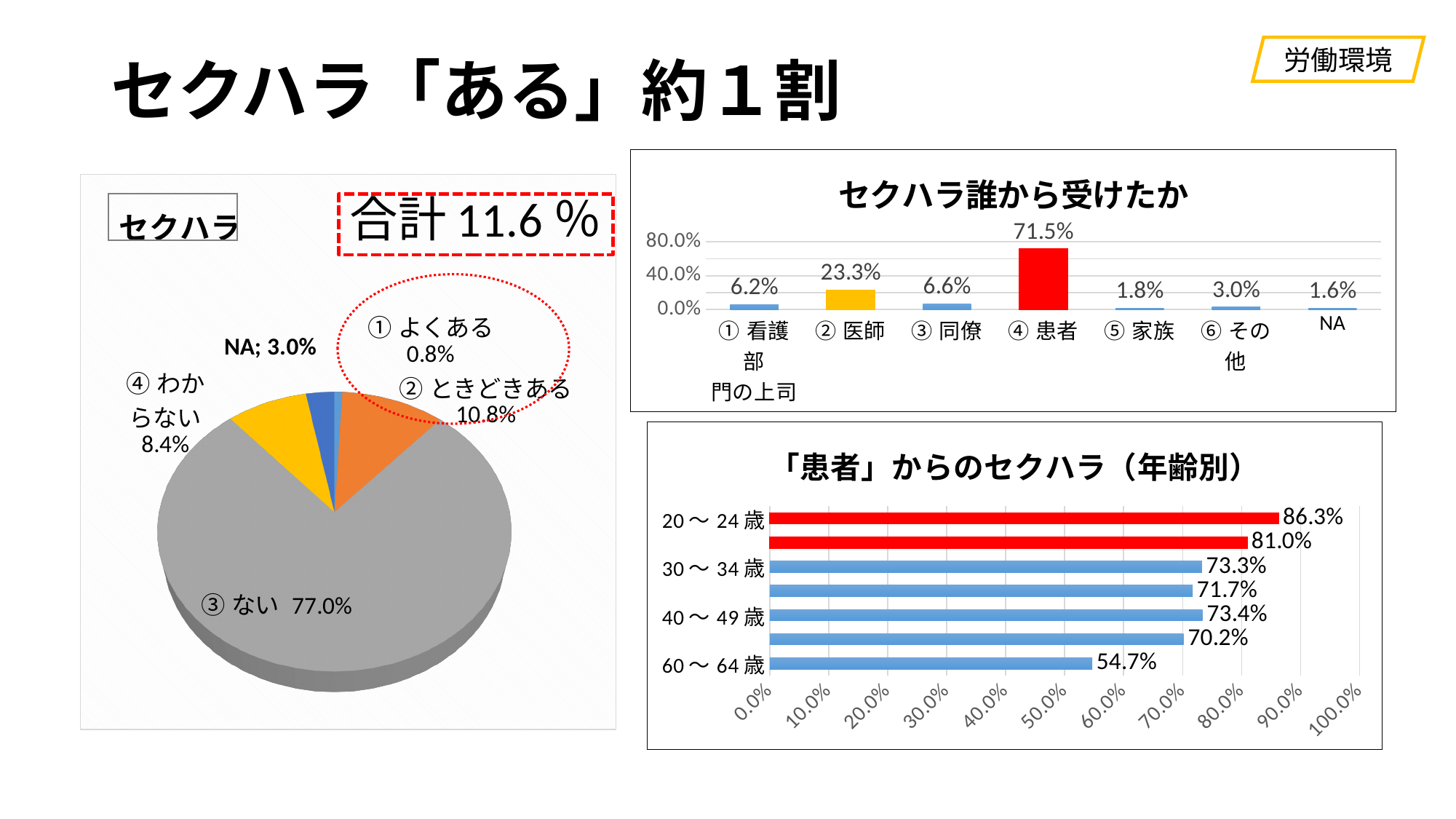

労働環境
# セクハラ「ある」約１割

### Chart: セクハラ誰から受けたか

| Category | セクハラ |
|---|---|
| ①看護部
門の上司 | 0.06216146505029662 |
| ②医師 | 0.23316997678617488 |
| ③同僚 | 0.06577250451379933 |
| ④患者 | 0.7149858137735362 |
| ⑤家族 | 0.018313128707763734 |
| ⑥その他 | 0.030177972659272634 |
| NA | 0.015991746195511993 |

[unsupported chart]

### Chart: 「患者」からのセクハラ（年齢別）

| Category |  |
|---|---|
| 20～24歳 | 0.8625730994152047 |
| 25～29歳 | 0.8095952023988006 |
| 30～34歳 | 0.7326923076923076 |
| 35～39歳 | 0.7169491525423729 |
| 40～49歳 | 0.7337786259541985 |
| 50～59歳 | 0.7016949152542373 |
| 60～64歳 | 0.5466666666666666 |